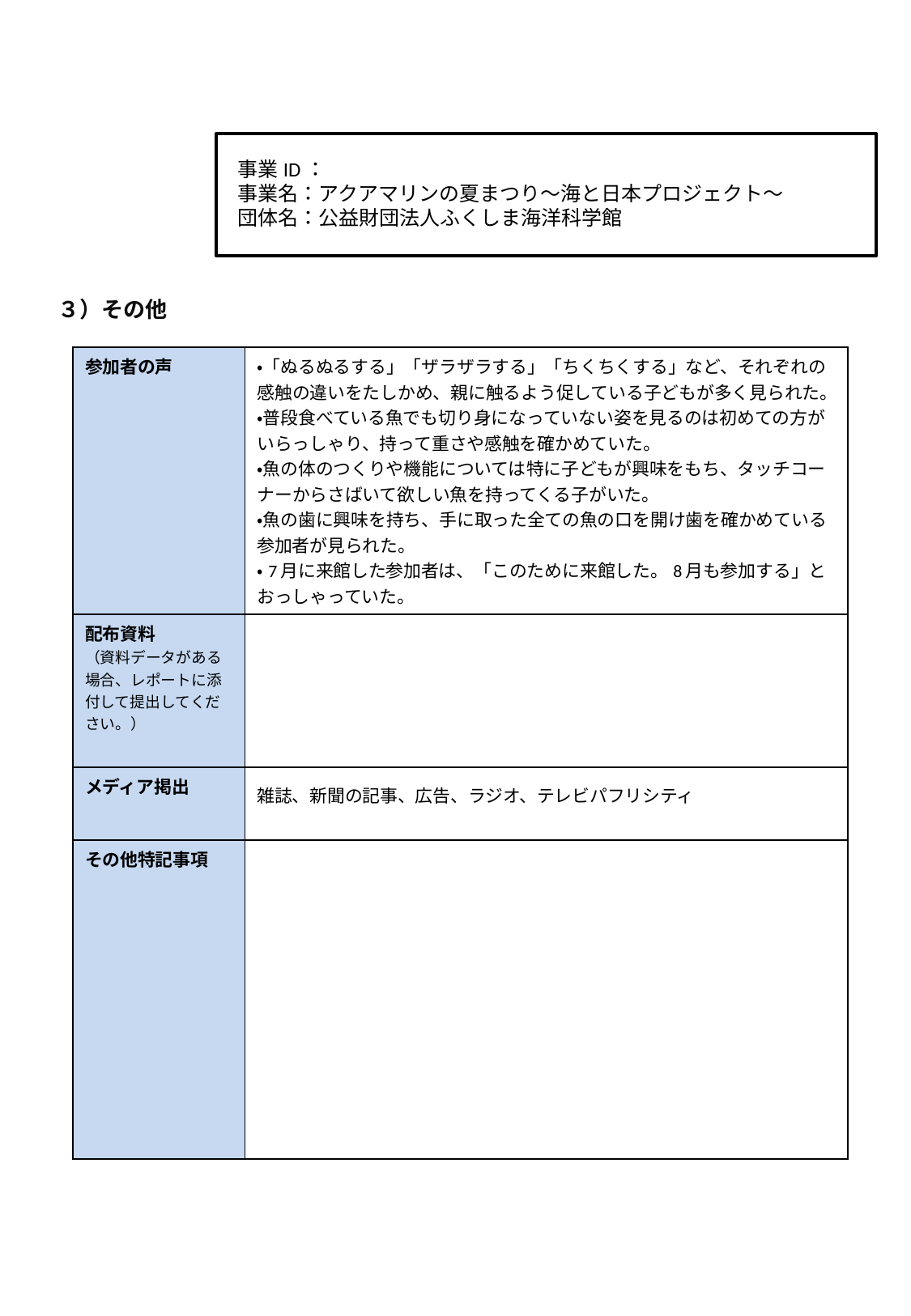

事業ID：
事業名：アクアマリンの夏まつり～海と日本プロジェクト～
団体名：公益財団法人ふくしま海洋科学館
３）その他
| 参加者の声 | ・「ぬるぬるする」「ザラザラする」「ちくちくする」など、それぞれの感触の違いをたしかめ、親に触るよう促している子どもが多く見られた。 ・普段食べている魚でも切り身になっていない姿を見るのは初めての方がいらっしゃり、持って重さや感触を確かめていた。 ・魚の体のつくりや機能については特に子どもが興味をもち、タッチコーナーからさばいて欲しい魚を持ってくる子がいた。 ・魚の歯に興味を持ち、手に取った全ての魚の口を開け歯を確かめている参加者が見られた。 ・7月に来館した参加者は、「このために来館した。8月も参加する」とおっしゃっていた。 |
| --- | --- |
| 配布資料 （資料データがある場合、レポートに添付して提出してください。） |  |
| メディア掲出 | 雑誌、新聞の記事、広告、ラジオ、テレビパフリシティ |
| その他特記事項 |  |